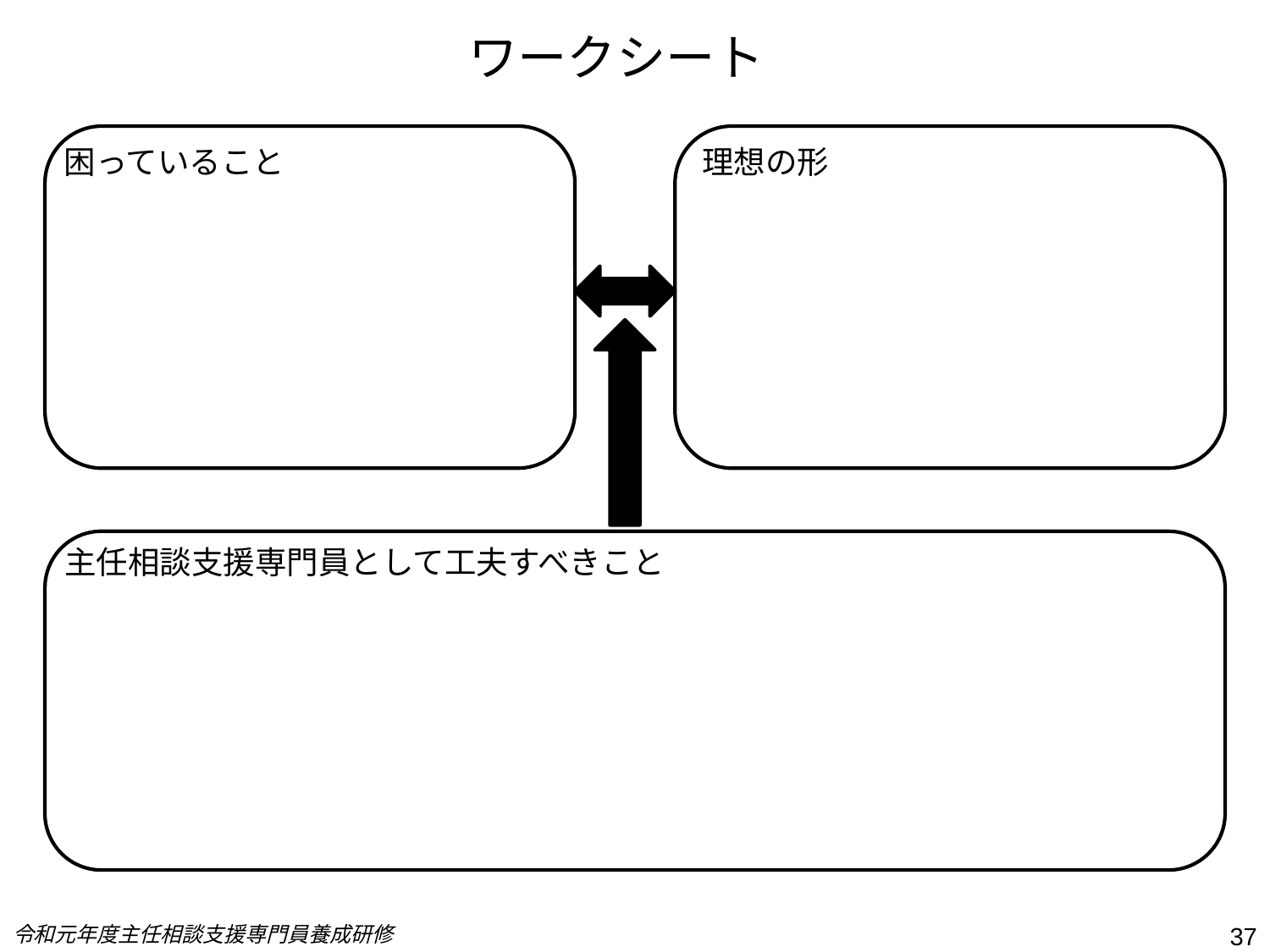

ワークシート

困っていること
理想の形

主任相談支援専門員として工夫すべきこと
令和元年度主任相談支援専門員養成研修
37